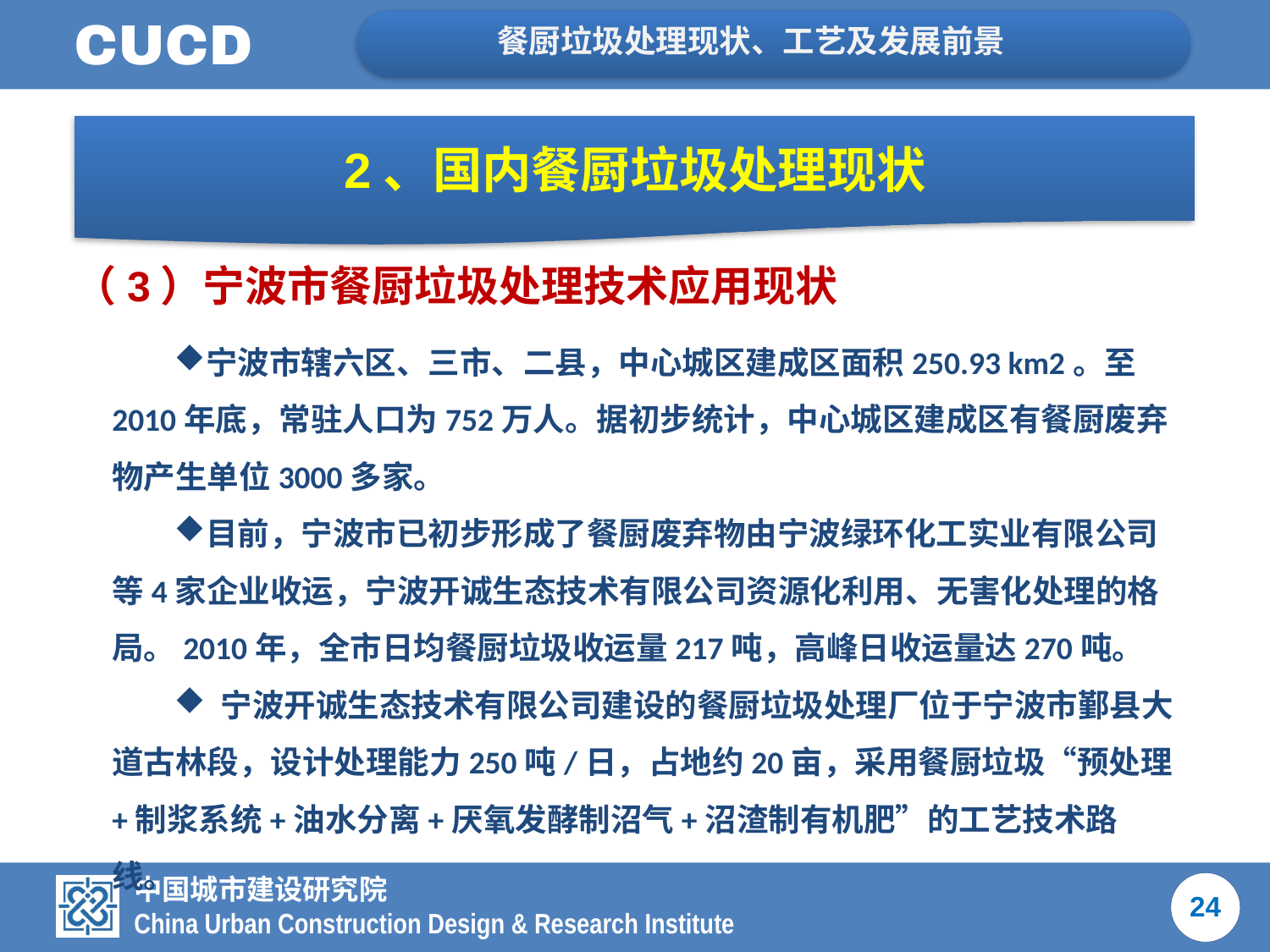

2、国内餐厨垃圾处理现状
（3）宁波市餐厨垃圾处理技术应用现状
宁波市辖六区、三市、二县，中心城区建成区面积250.93 km2。至2010年底，常驻人口为752万人。据初步统计，中心城区建成区有餐厨废弃物产生单位3000多家。
目前，宁波市已初步形成了餐厨废弃物由宁波绿环化工实业有限公司等4家企业收运，宁波开诚生态技术有限公司资源化利用、无害化处理的格局。2010年，全市日均餐厨垃圾收运量217吨，高峰日收运量达270吨。
 宁波开诚生态技术有限公司建设的餐厨垃圾处理厂位于宁波市鄞县大道古林段，设计处理能力250吨/日，占地约20亩，采用餐厨垃圾“预处理+制浆系统+油水分离+厌氧发酵制沼气+沼渣制有机肥”的工艺技术路线。
24